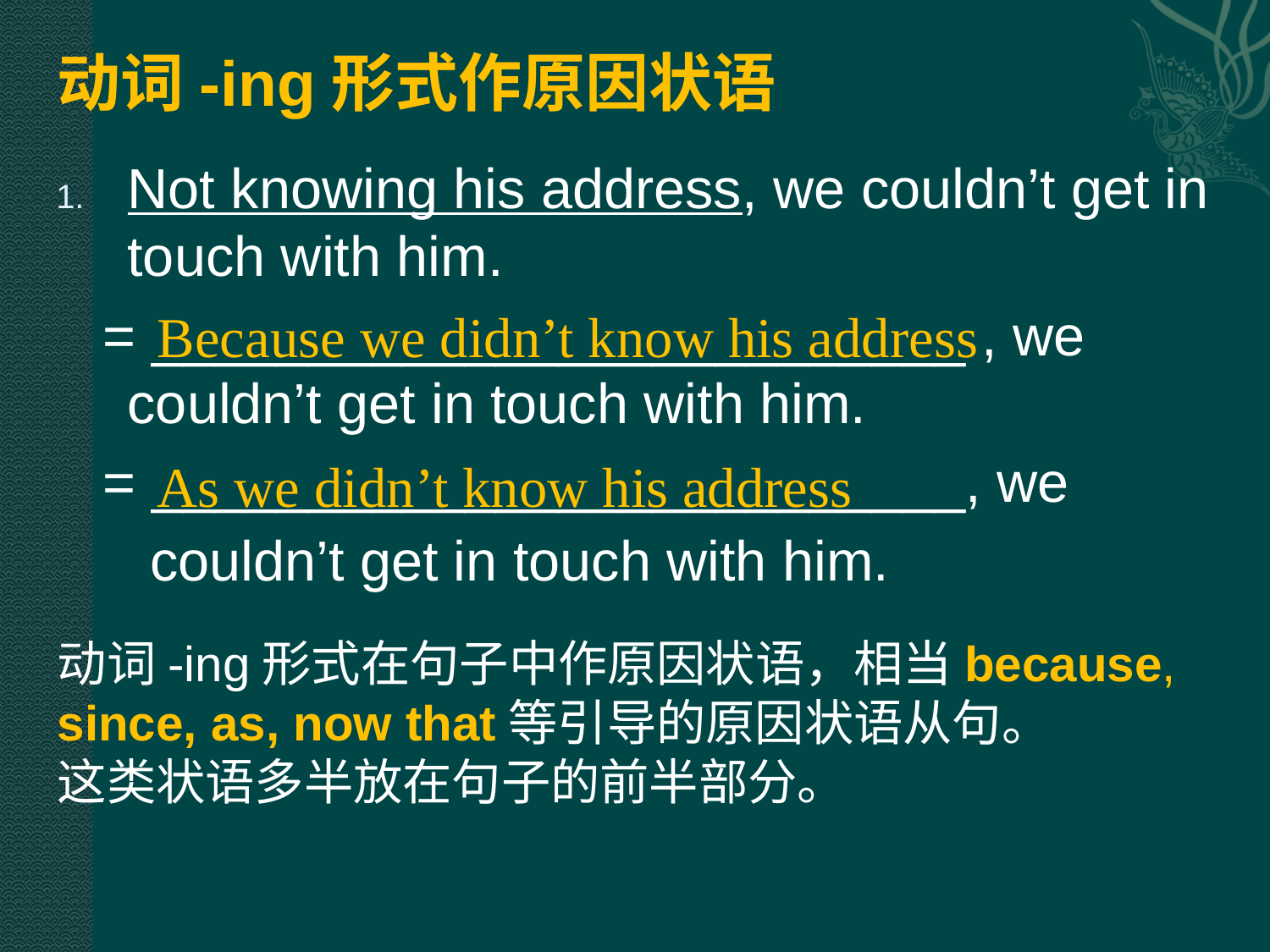

动词-ing形式作原因状语
Not knowing his address, we couldn’t get in touch with him.
   = __________________________ , we couldn’t get in touch with him.
   = __________________________, we
      couldn’t get in touch with him.

Because we didn’t know his address
As we didn’t know his address
动词-ing形式在句子中作原因状语，相当because,
since, as, now that等引导的原因状语从句。
这类状语多半放在句子的前半部分。